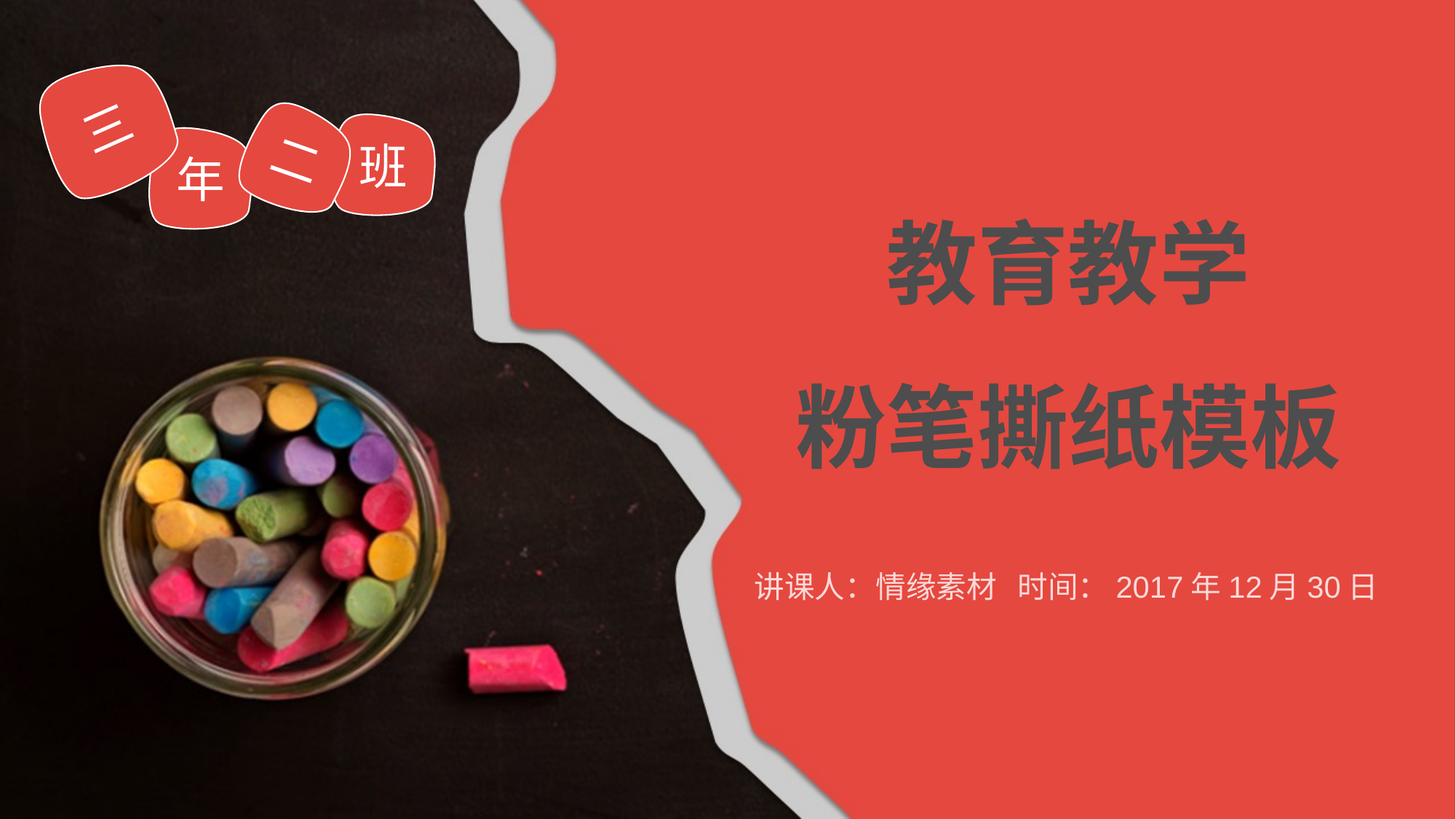

三
二
班
年
# 教育教学 粉笔撕纸模板
讲课人：情缘素材   时间：2017年12月30日